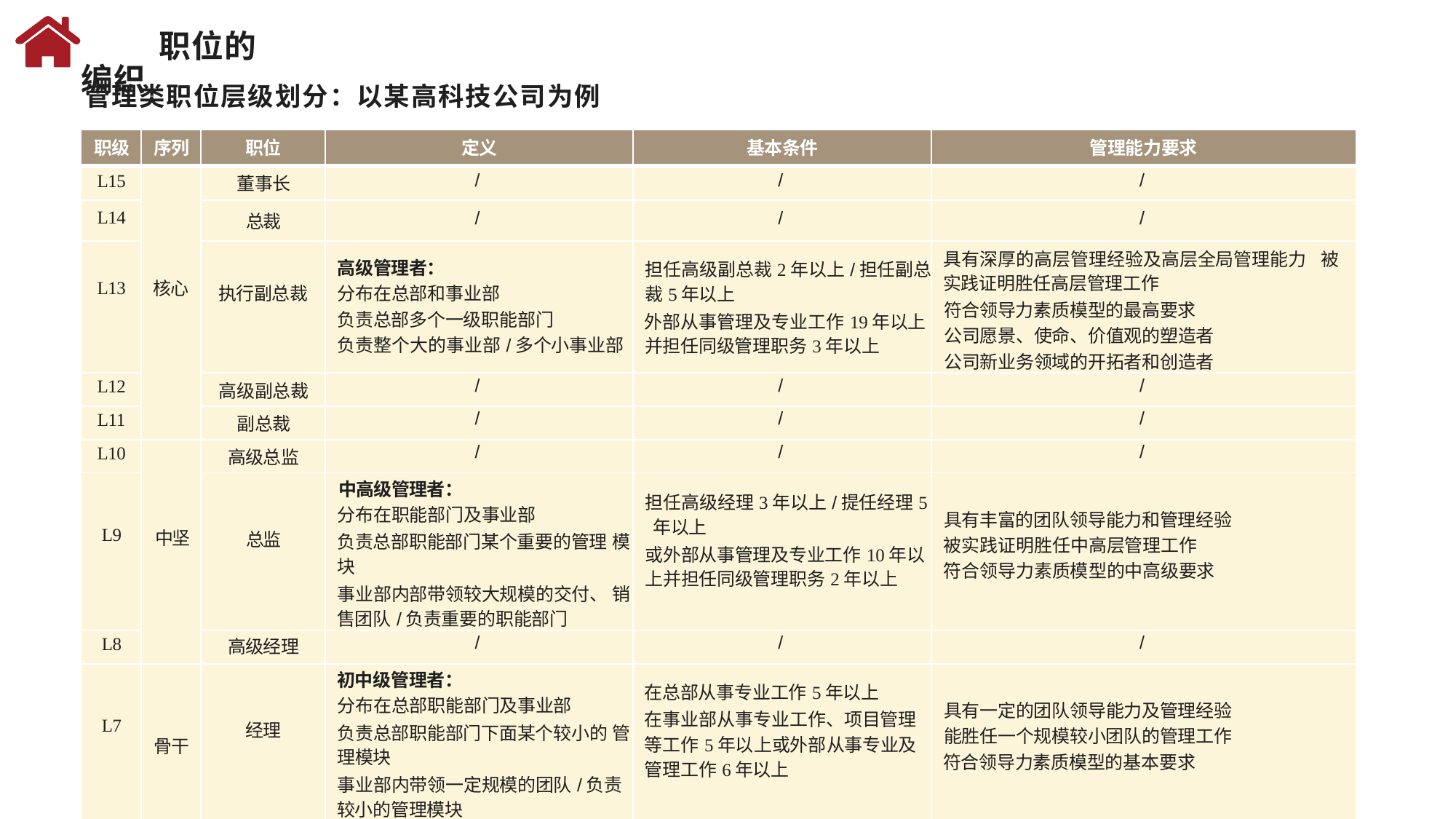

职位的编织

管理类职位层级划分：以某高科技公司为例
| 职级 | 序列 | 职位 | 定义 | 基本条件 | 管理能力要求 |
| --- | --- | --- | --- | --- | --- |
| L15 | 核心 | 董事长 | / | / | / |
| L14 |  | 总裁 | / | / | / |
| L13 |  | 执行副总裁 | 高级管理者： 分布在总部和事业部 负责总部多个一级职能部门 负责整个大的事业部/多个小事业部 | 担任高级副总裁2年以上/担任副总裁5年以上 外部从事管理及专业工作19年以上并担任同级管理职务3年以上 | 具有深厚的高层管理经验及高层全局管理能力 被实践证明胜任高层管理工作 符合领导力素质模型的最高要求 公司愿景、使命、价值观的塑造者 公司新业务领域的开拓者和创造者 |
| L12 |  | 高级副总裁 | / | / | / |
| L11 |  | 副总裁 | / | / | / |
| L10 | 中坚 | 高级总监 | / | / | / |
| L9 |  | 总监 | 中高级管理者： 分布在职能部门及事业部 负责总部职能部门某个重要的管理 模块 事业部内部带领较大规模的交付、 销售团队/负责重要的职能部门 | 担任高级经理3年以上/提任经理5 年以上 或外部从事管理及专业工作10年以上并担任同级管理职务2年以上 | 具有丰富的团队领导能力和管理经验 被实践证明胜任中高层管理工作 符合领导力素质模型的中高级要求 |
| L8 |  | 高级经理 | / | / | / |
| L7 | 骨干 | 经理 | 初中级管理者： 分布在总部职能部门及事业部 负责总部职能部门下面某个较小的 管理模块 事业部内带领一定规模的团队/负责较小的管理模块 | 在总部从事专业工作5年以上 在事业部从事专业工作、项目管理等工作5年以上或外部从事专业及 管理工作6年以上 | 具有一定的团队领导能力及管理经验 能胜任一个规模较小团队的管理工作 符合领导力素质模型的基本要求 |
| L6 |  | 助理经理 | / | / | / |